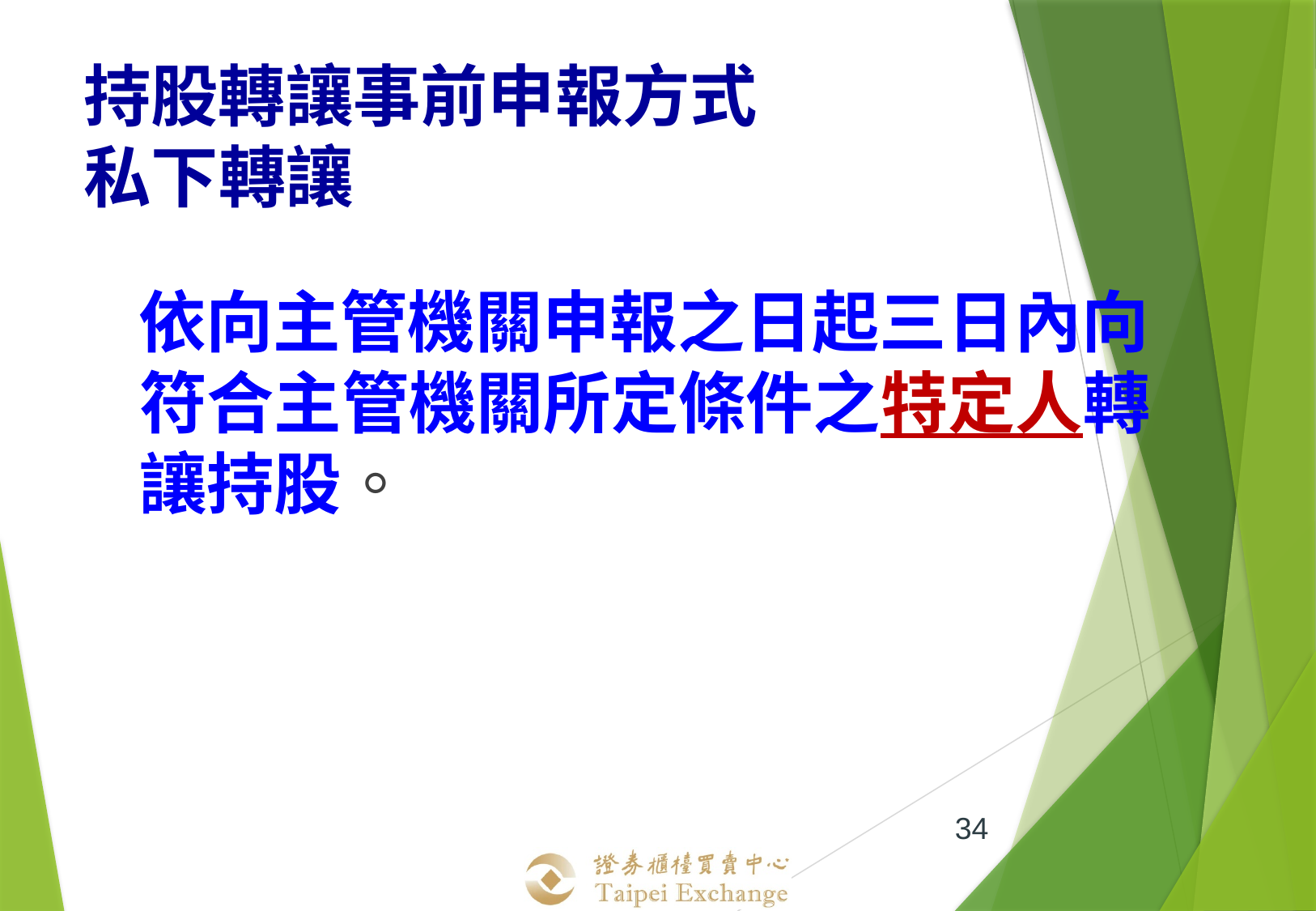

持股轉讓事前申報方式
私下轉讓

依向主管機關申報之日起三日內向符合主管機關所定條件之特定人轉讓持股。
34